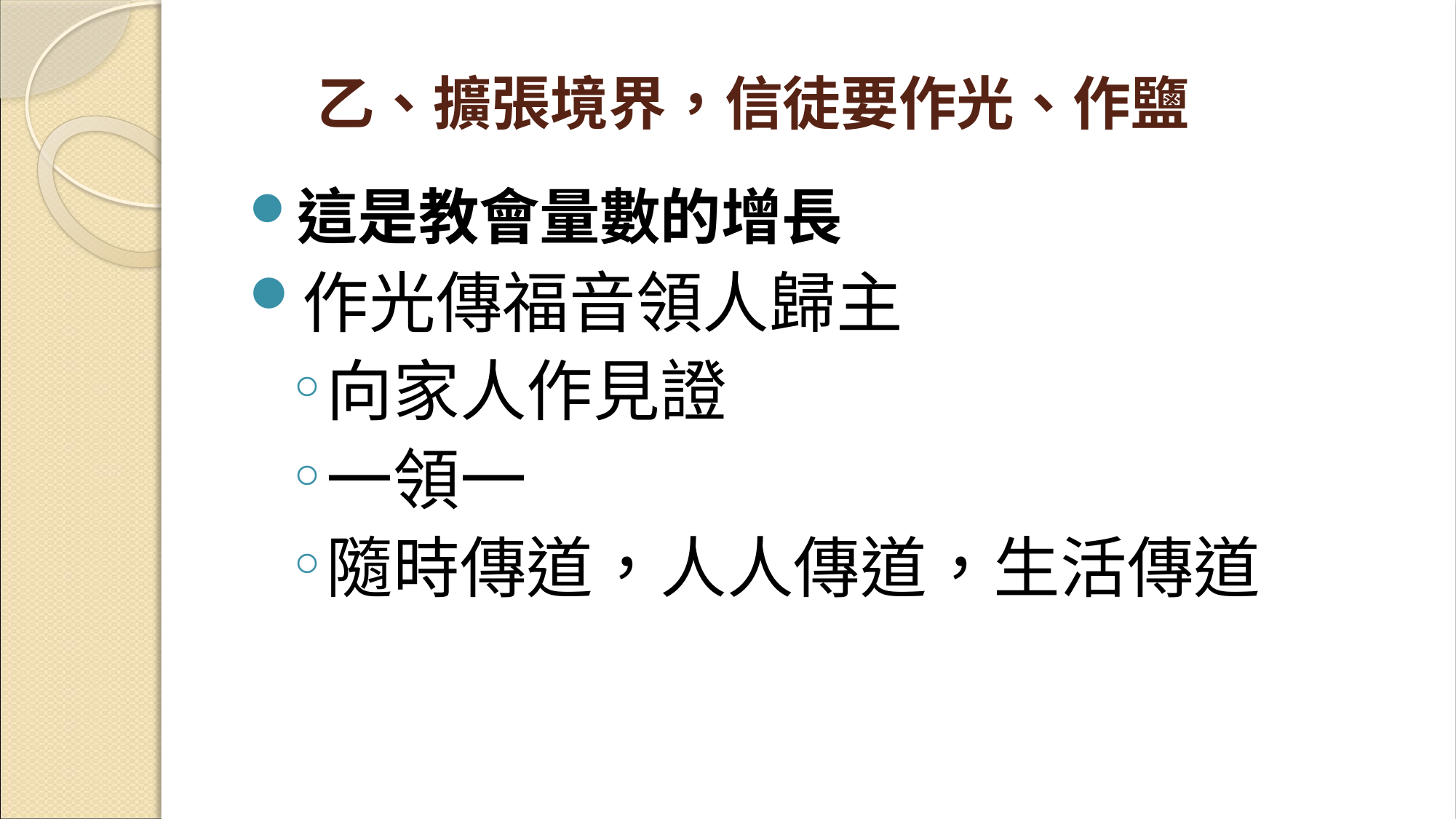

# 乙、擴張境界，信徒要作光、作鹽
這是教會量數的增長
作光傳福音領人歸主
向家人作見證
一領一
隨時傳道，人人傳道，生活傳道